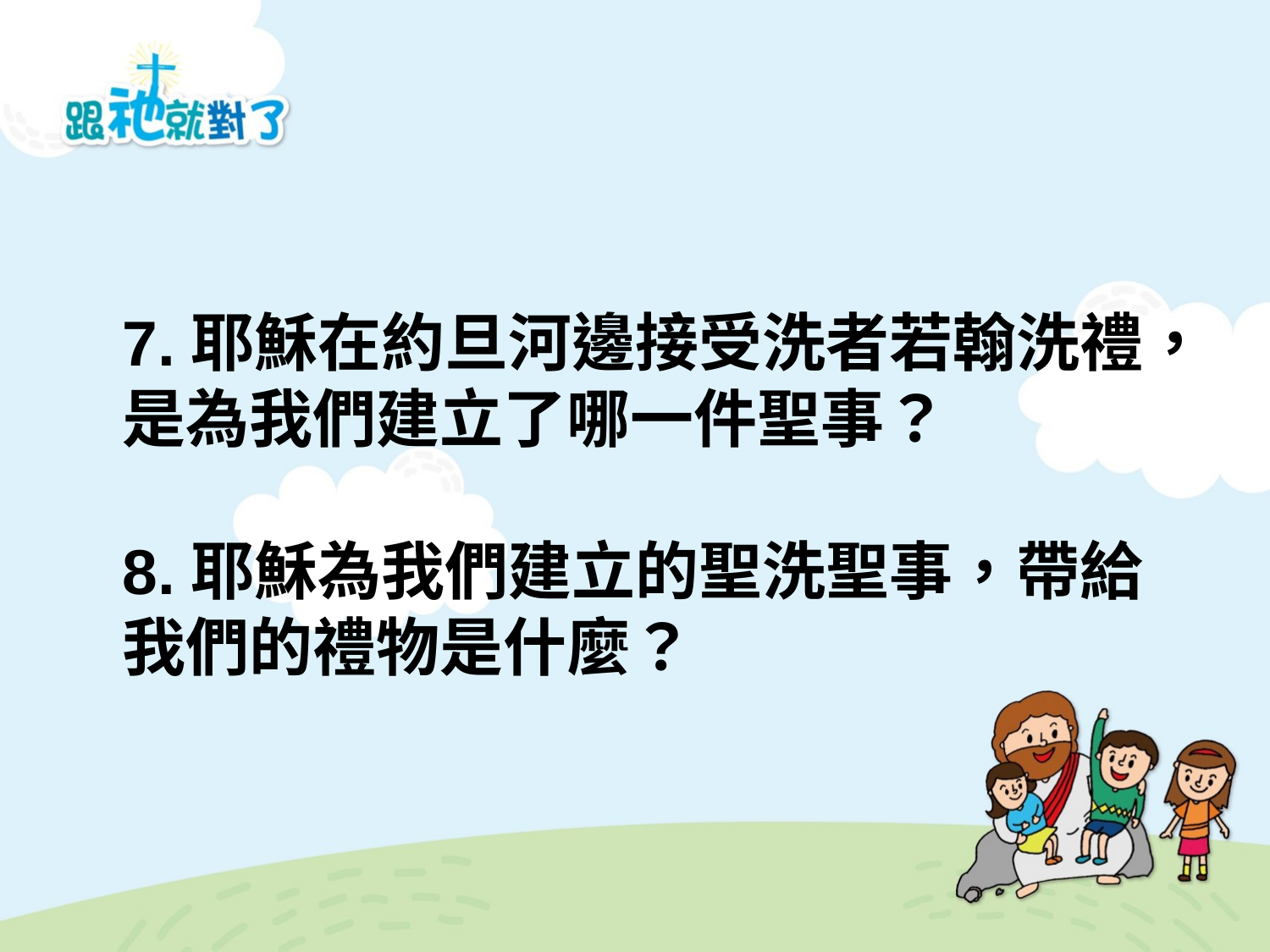

7.耶穌在約旦河邊接受洗者若翰洗禮，是為我們建立了哪一件聖事？

8.耶穌為我們建立的聖洗聖事，帶給我們的禮物是什麼？